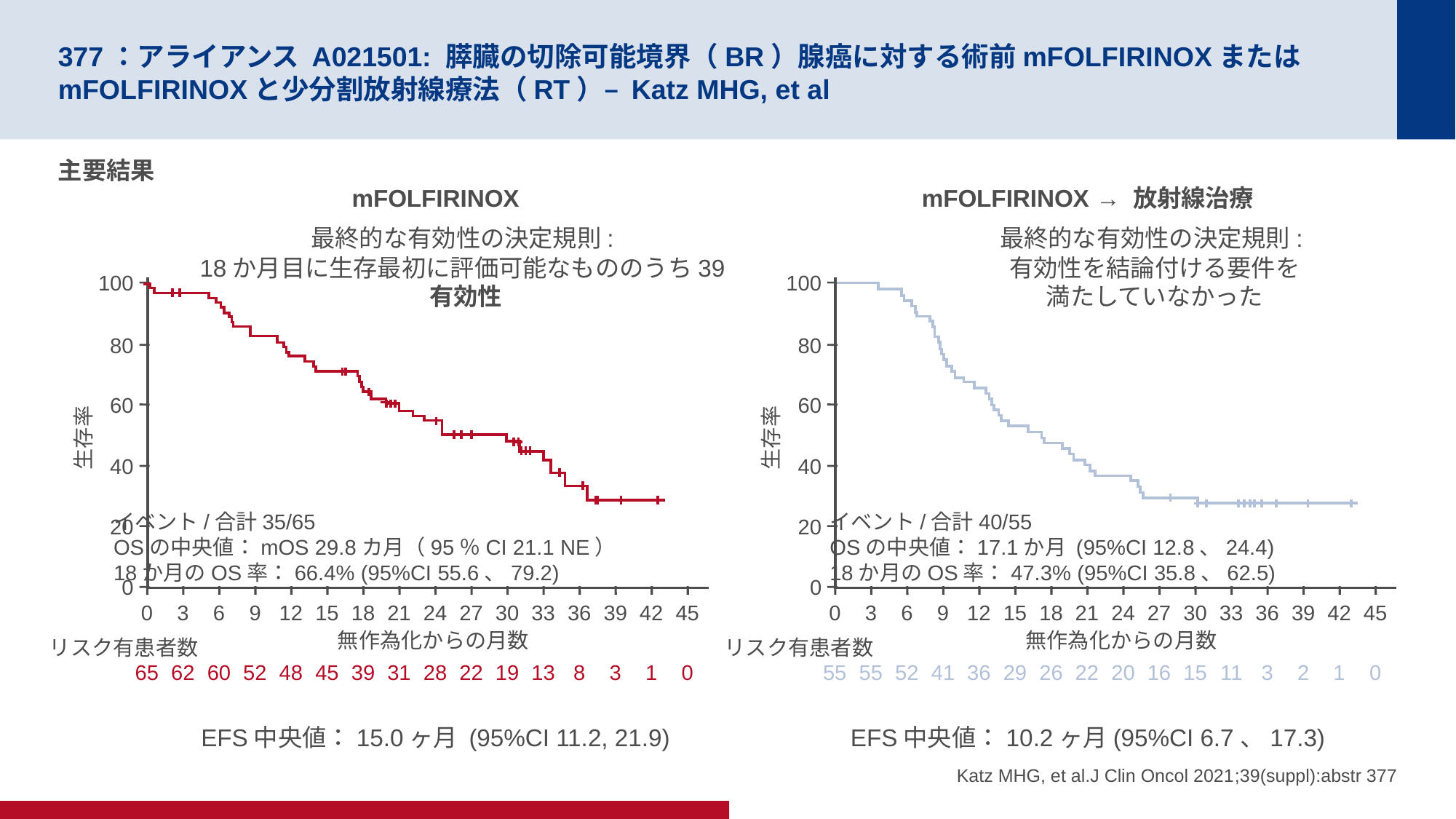

# 377：アライアンス A021501: 膵臓の切除可能境界（BR）腺癌に対する術前mFOLFIRINOXまたはmFOLFIRINOXと少分割放射線療法（RT）– Katz MHG, et al
主要結果
mFOLFIRINOX
mFOLFIRINOX → 放射線治療
最終的な有効性の決定規則:
18か月目に生存最初に評価可能なもののうち39
有効性
最終的な有効性の決定規則:
有効性を結論付ける要件を
満たしていなかった
100

80

60

生存率
40

イベント/合計40/55
OSの中央値：17.1か月 (95%CI 12.8、24.4)
18か月のOS率：47.3% (95%CI 35.8、62.5)
20

0

0
3
6
9
12
15
18
21
24
27
30
33
36
39
42
45

無作為化からの月数
リスク有患者数
55
55
52
41
36
29
26
22
20
16
15
11
3
2
1
0
100

80

60

生存率
40

イベント/合計35/65
OSの中央値：mOS 29.8カ月（95％CI 21.1 NE）
18か月のOS率：66.4% (95%CI 55.6、79.2)
20

0

0
3
6
9
12
15
18
21
24
27
30
33
36
39
42
45

無作為化からの月数
リスク有患者数
65
62
60
52
48
45
39
31
28
22
19
13
8
3
1
0
EFS中央値：15.0ヶ月 (95%CI 11.2, 21.9)
EFS中央値：10.2ヶ月(95%CI 6.7、17.3)
Katz MHG, et al.J Clin Oncol 2021;39(suppl):abstr 377